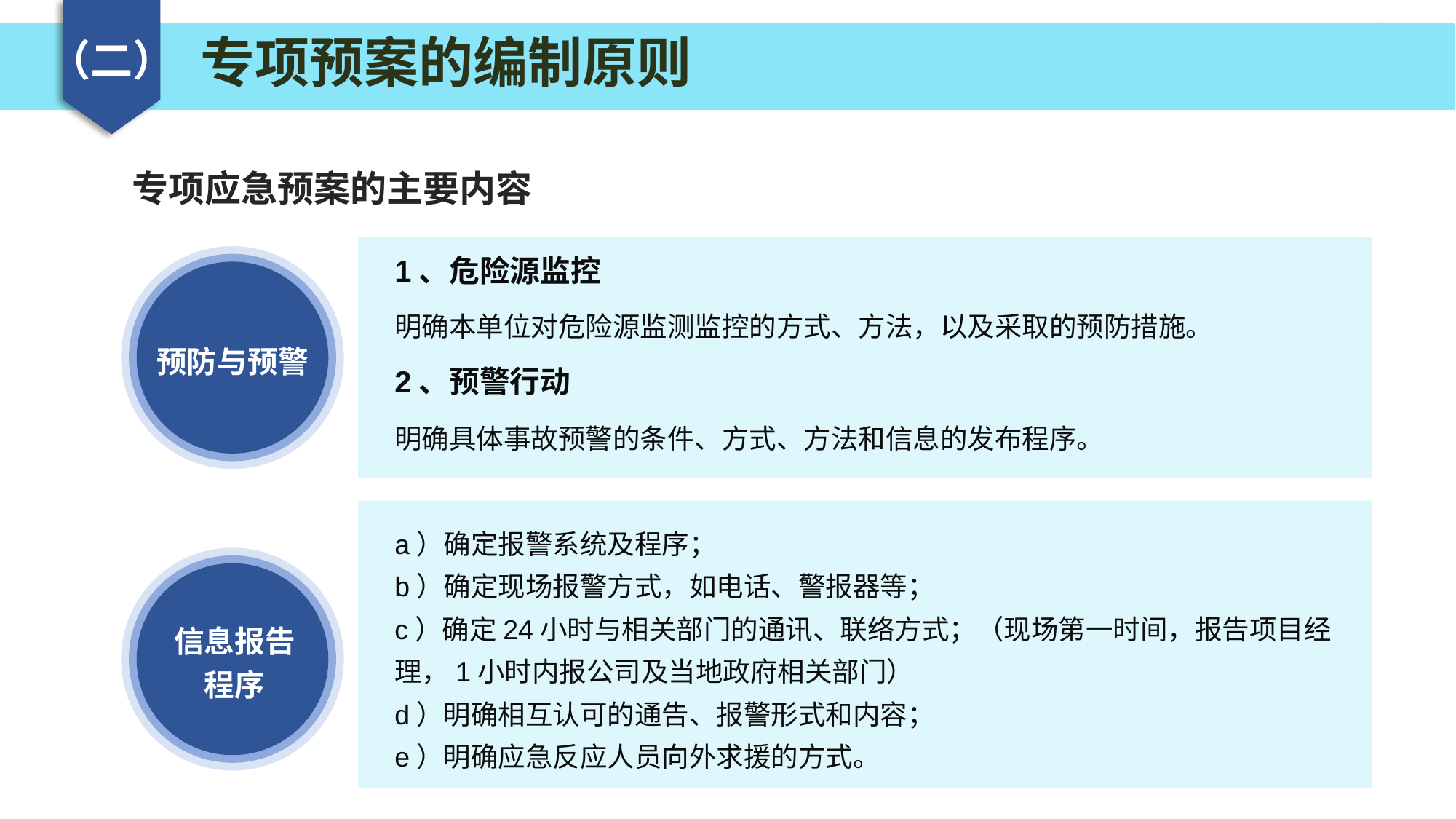

专项预案的编制原则
（二）
# 专项应急预案的主要内容

1、危险源监控
明确本单位对危险源监测监控的方式、方法，以及采取的预防措施。
预防与预警
2、预警行动
明确具体事故预警的条件、方式、方法和信息的发布程序。

a）确定报警系统及程序；
b）确定现场报警方式，如电话、警报器等；
c）确定24小时与相关部门的通讯、联络方式；（现场第一时间，报告项目经理，1小时内报公司及当地政府相关部门）
d）明确相互认可的通告、报警形式和内容；
e）明确应急反应人员向外求援的方式。

信息报告
程序